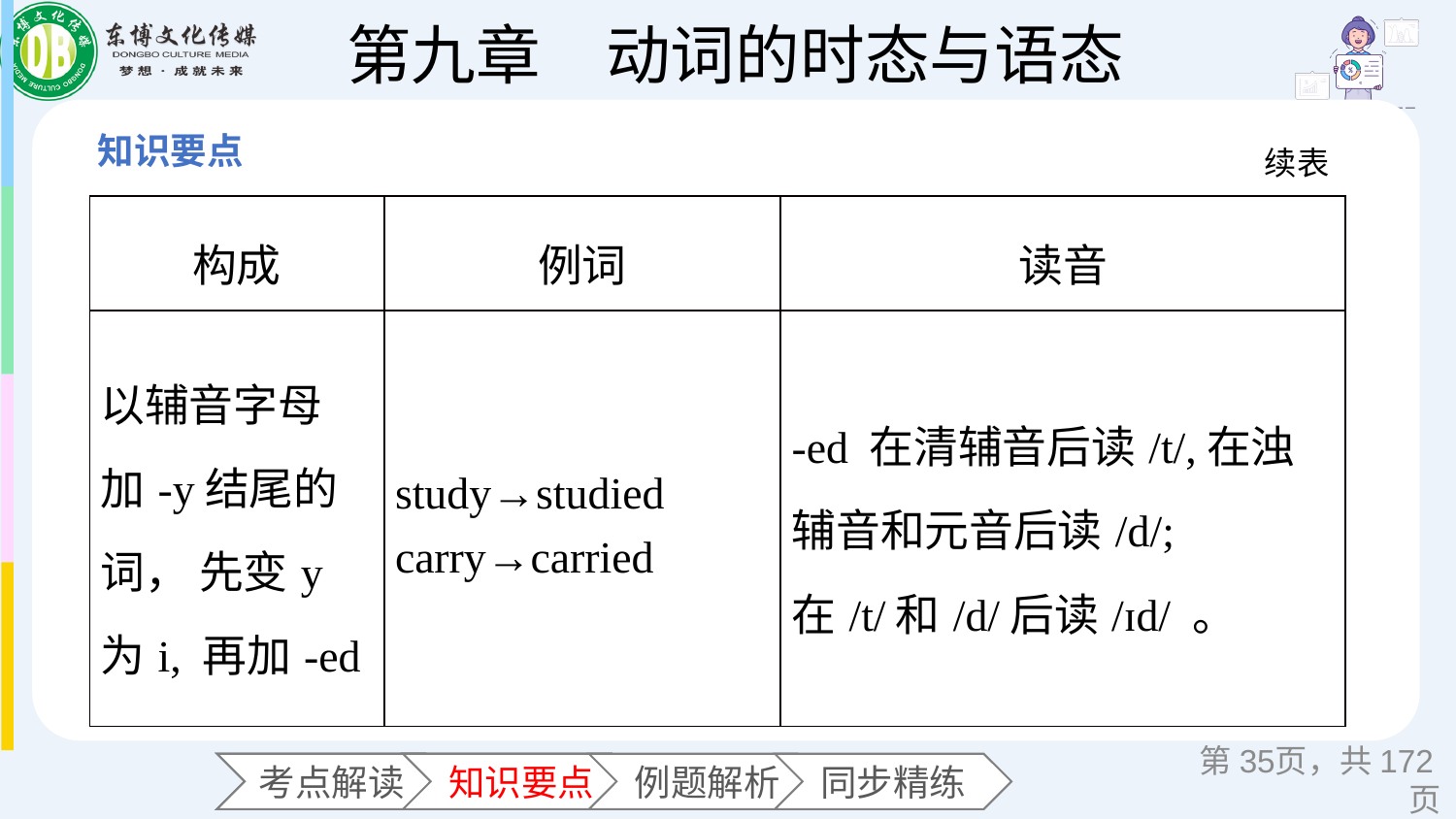

续表
| 构成 | 例词 | 读音 |
| --- | --- | --- |
| 以辅音字母加-y结尾的词， 先变y为i, 再加-ed | study→studied carry→carried | -ed 在清辅音后读/t/,在浊辅音和元音后读/d/; 在/t/和/d/后读/ɪd/ 。 |
第35页，共172页